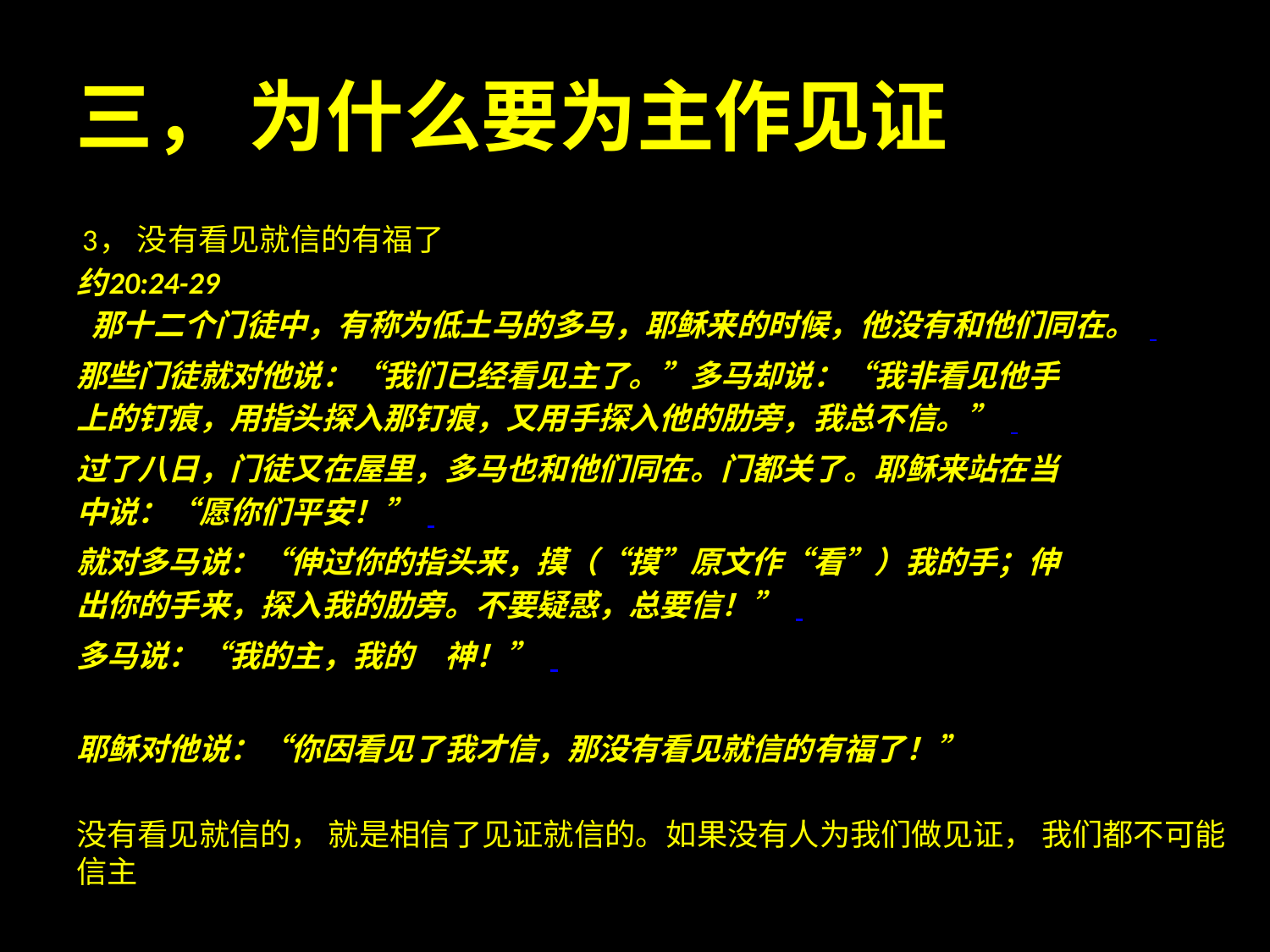

三， 为什么要为主作见证

 3， 没有看见就信的有福了
约20:24-29
  那十二个门徒中，有称为低土马的多马，耶稣来的时候，他没有和他们同在。
那些门徒就对他说：“我们已经看见主了。”多马却说：“我非看见他手
上的钉痕，用指头探入那钉痕，又用手探入他的肋旁，我总不信。”
过了八日，门徒又在屋里，多马也和他们同在。门都关了。耶稣来站在当
中说：“愿你们平安！”
就对多马说：“伸过你的指头来，摸（“摸”原文作“看”）我的手；伸
出你的手来，探入我的肋旁。不要疑惑，总要信！”
多马说：“我的主，我的　神！”

耶稣对他说：“你因看见了我才信，那没有看见就信的有福了！”

没有看见就信的， 就是相信了见证就信的。如果没有人为我们做见证， 我们都不可能信主